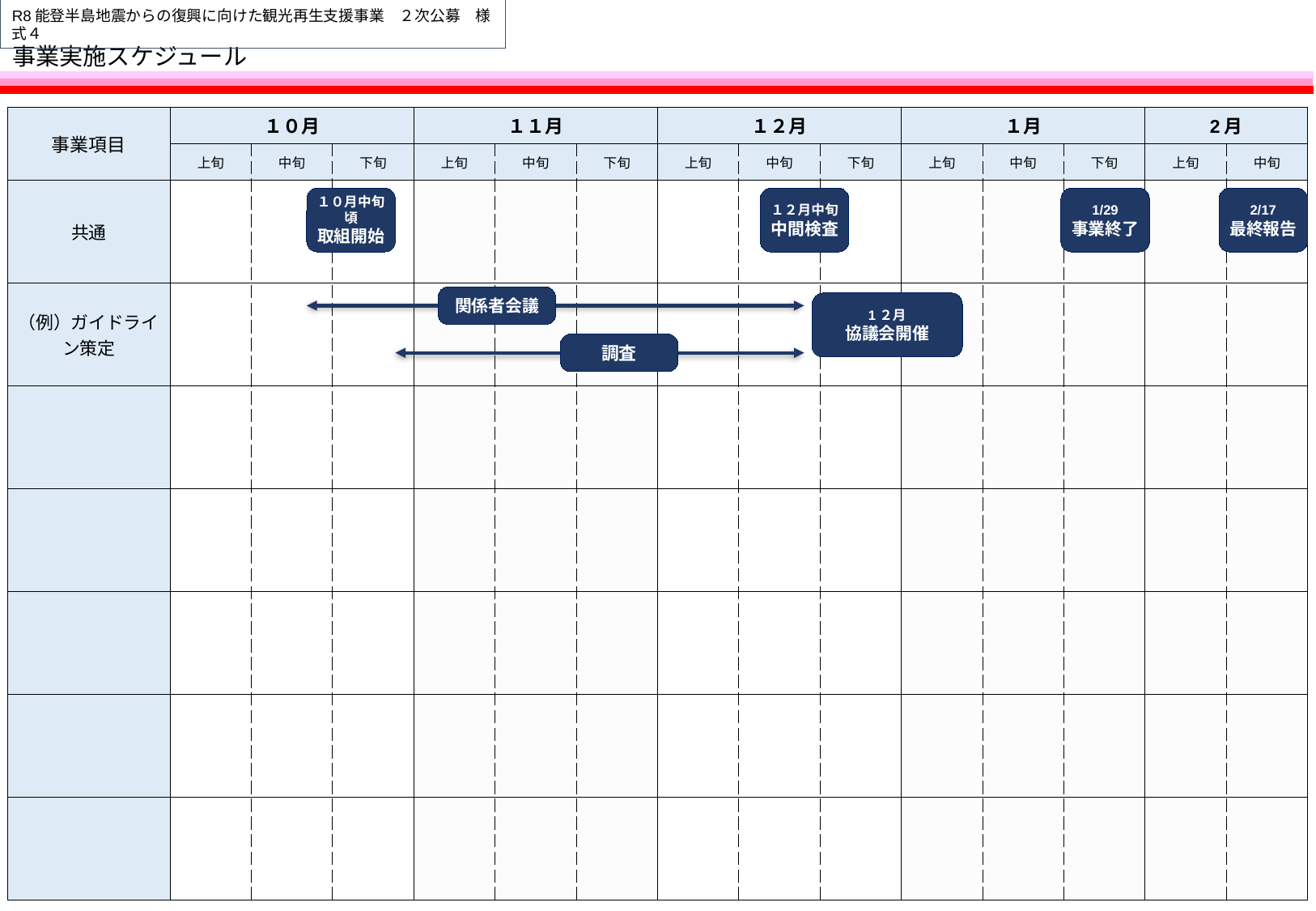

R8能登半島地震からの復興に向けた観光再生支援事業　２次公募　様式４
# 事業実施スケジュール
| 事業項目 | １０月 |  |  | １１月 |  |  | １２月 |  |  | １月 |  |  | 2月 |  |
| --- | --- | --- | --- | --- | --- | --- | --- | --- | --- | --- | --- | --- | --- | --- |
|  | 上旬 | 中旬 | 下旬 | 上旬 | 中旬 | 下旬 | 上旬 | 中旬 | 下旬 | 上旬 | 中旬 | 下旬 | 上旬 | 中旬 |
| 共通 |  |  |  |  |  |  |  |  |  |  |  |  |  |  |
| （例）ガイドライン策定 |  |  |  |  |  |  |  |  |  |  |  |  |  |  |
|  |  |  |  |  |  |  |  |  |  |  |  |  |  |  |
|  |  |  |  |  |  |  |  |  |  |  |  |  |  |  |
|  |  |  |  |  |  |  |  |  |  |  |  |  |  |  |
|  |  |  |  |  |  |  |  |  |  |  |  |  |  |  |
|  |  |  |  |  |  |  |  |  |  |  |  |  |  |  |
１０月中旬頃
取組開始
１２月中旬
中間検査
1/29
事業終了
2/17
最終報告
関係者会議
1２月
協議会開催
調査